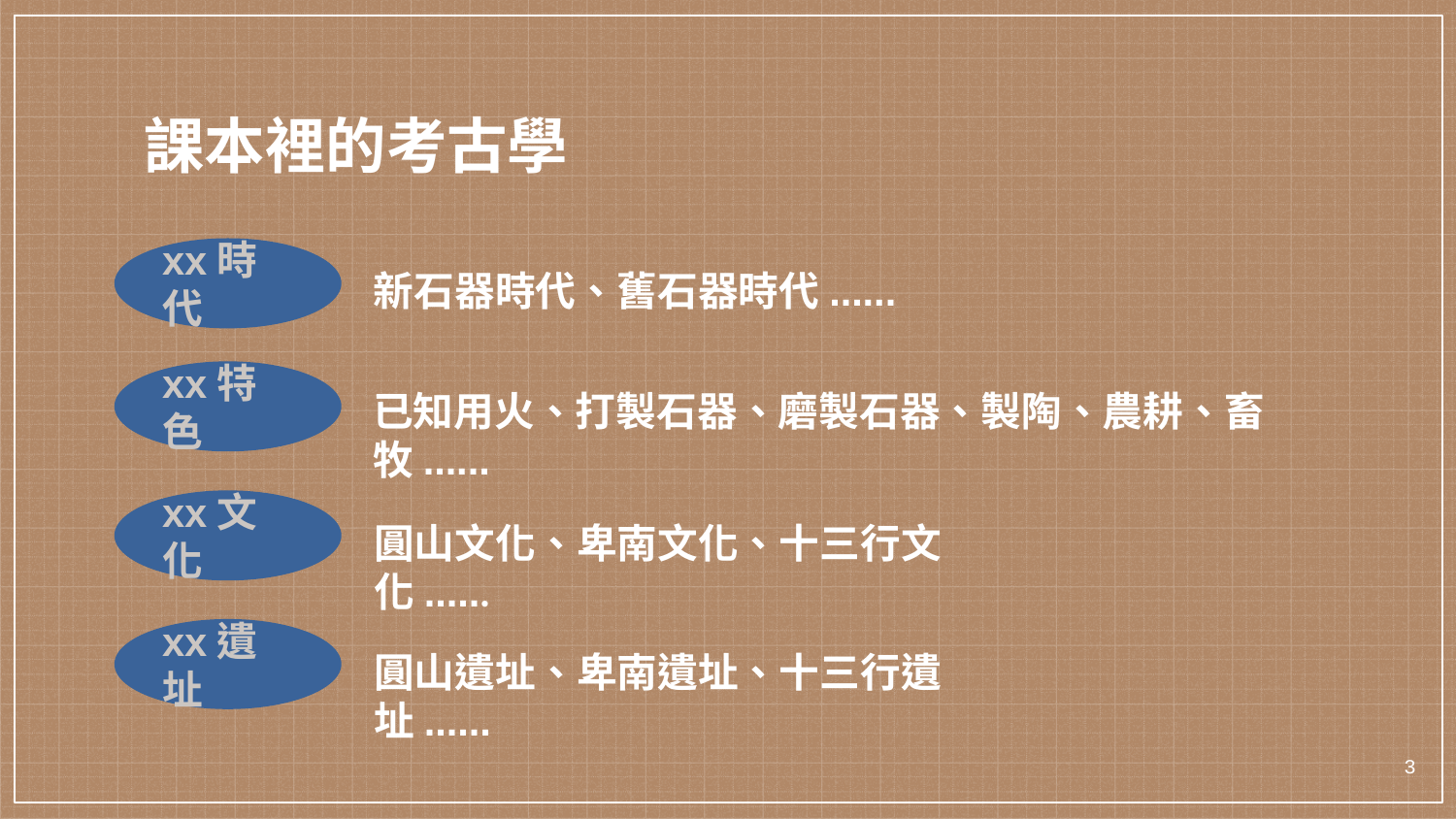

課本裡的考古學
xx時代
新石器時代、舊石器時代......
xx特色
已知用火、打製石器、磨製石器、製陶、農耕、畜牧......
xx文化
圓山文化、卑南文化、十三行文化......
xx遺址
圓山遺址、卑南遺址、十三行遺址......
3